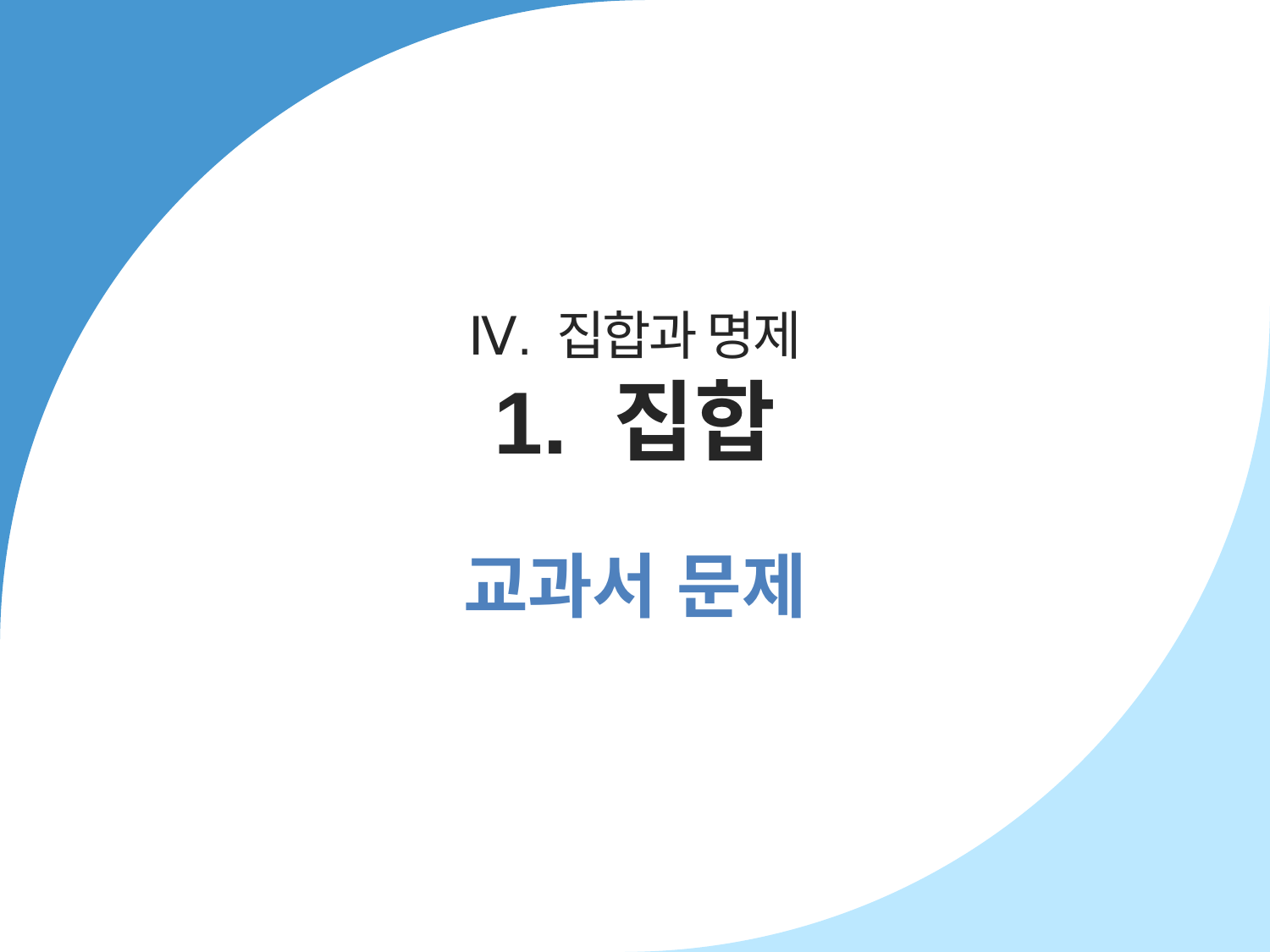

Ⅳ. 집합과 명제
1. 집합
교과서 문제